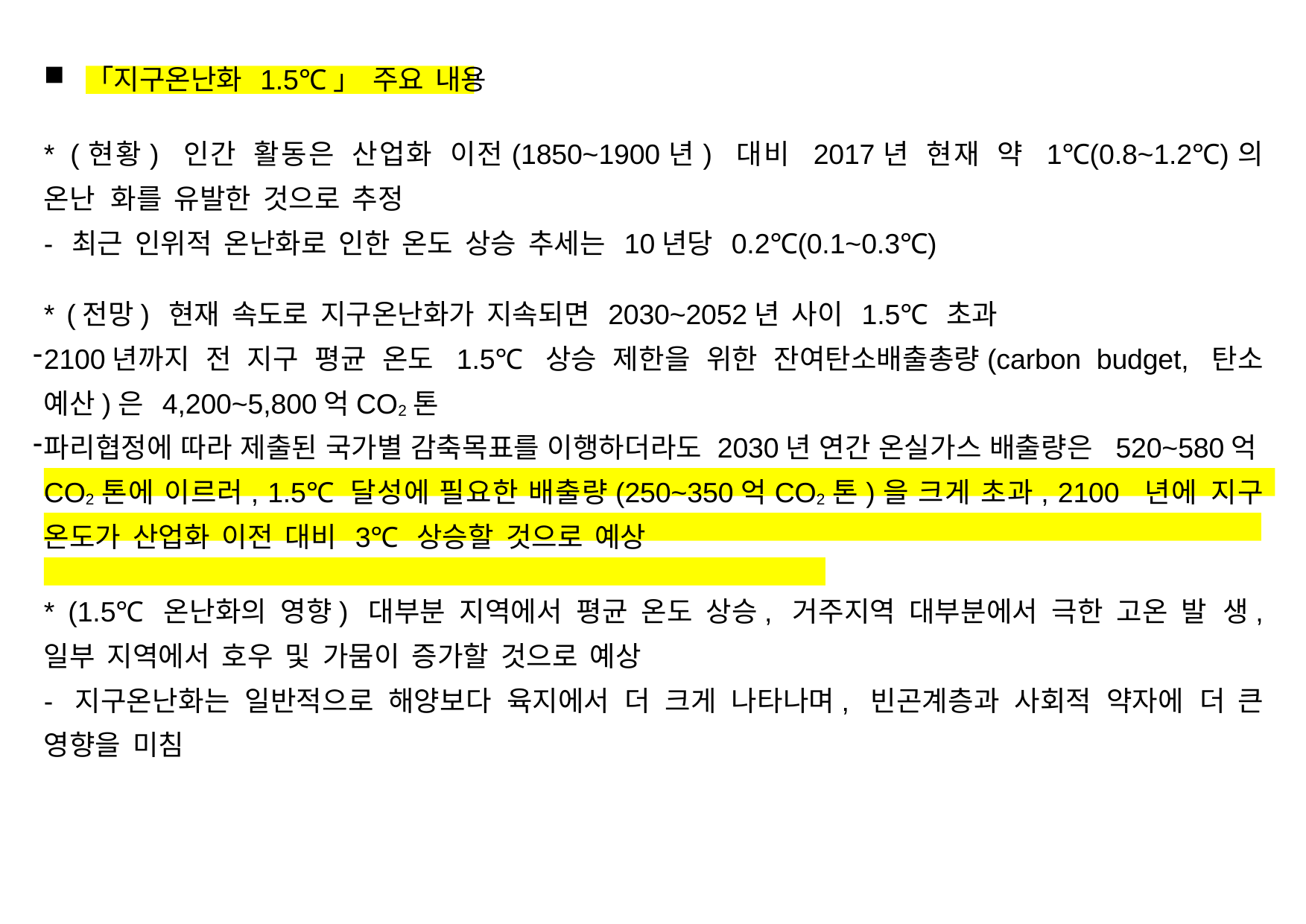

「지구온난화 1.5℃」 주요 내용

* (현황) 인간 활동은 산업화 이전(1850~1900년) 대비 2017년 현재 약 1℃(0.8~1.2℃)의 온난  화를 유발한 것으로 추정
- 최근 인위적 온난화로 인한 온도 상승 추세는 10년당 0.2℃(0.1~0.3℃)

* (전망) 현재 속도로 지구온난화가 지속되면 2030~2052년 사이 1.5℃ 초과
2100년까지 전 지구 평균 온도 1.5℃ 상승 제한을 위한 잔여탄소배출총량(carbon budget,  탄소 예산)은 4,200~5,800억CO2톤
파리협정에 따라 제출된 국가별 감축목표를 이행하더라도 2030년 연간 온실가스 배출량은  520~580억CO2톤에 이르러, 1.5℃ 달성에 필요한 배출량(250~350억CO2톤)을 크게 초과, 2100  년에 지구 온도가 산업화 이전 대비 3℃ 상승할 것으로 예상

* (1.5℃ 온난화의 영향) 대부분 지역에서 평균 온도 상승, 거주지역 대부분에서 극한 고온 발  생, 일부 지역에서 호우 및 가뭄이 증가할 것으로 예상
- 지구온난화는 일반적으로 해양보다 육지에서 더 크게 나타나며, 빈곤계층과 사회적 약자에  더 큰 영향을 미침